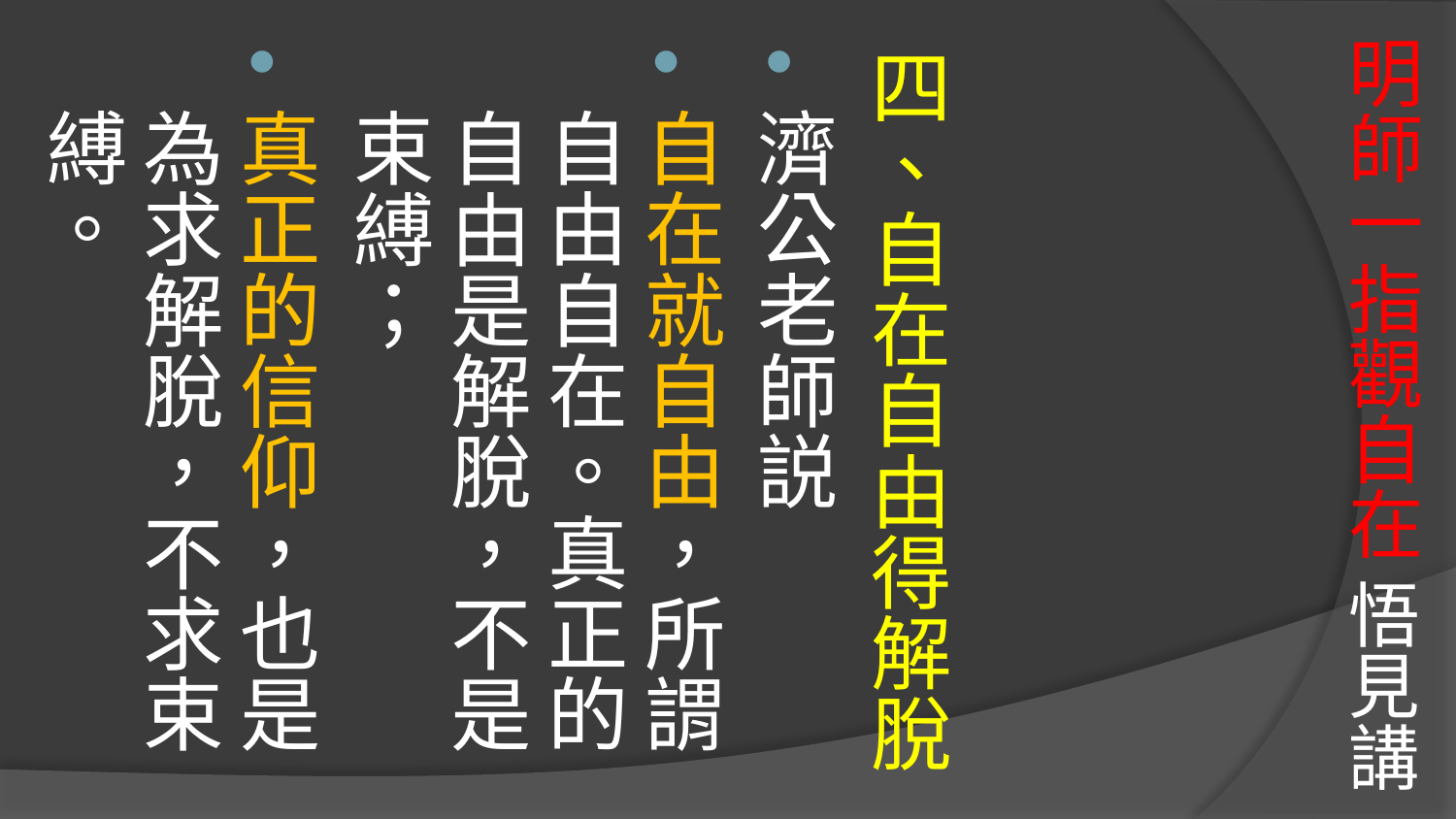

四、自在自由得解脫
濟公老師説
自在就自由，所謂自由自在。真正的自由是解脫，不是束縛；
真正的信仰，也是為求解脫，不求束縛。
# 明師一指觀自在 悟見講